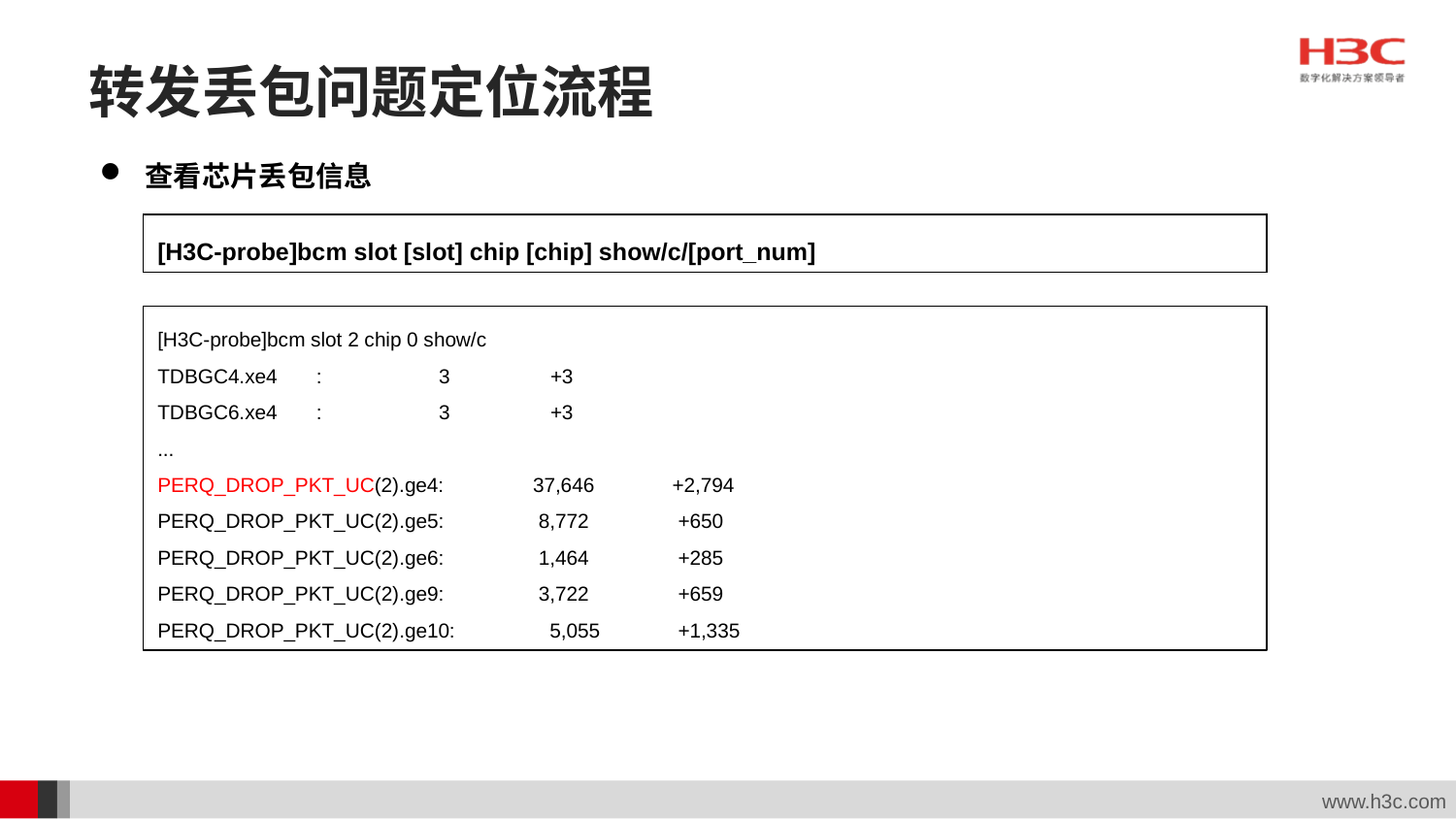

# 转发丢包问题定位流程
查看芯片丢包信息
[H3C-probe]bcm slot [slot] chip [chip] show/c/[port_num]
[H3C-probe]bcm slot 2 chip 0 show/c
TDBGC4.xe4       :                     3                  +3
TDBGC6.xe4       :                     3                  +3
...
PERQ_DROP_PKT_UC(2).ge4:                37,646              +2,794
PERQ_DROP_PKT_UC(2).ge5:                 8,772                +650
PERQ_DROP_PKT_UC(2).ge6:                 1,464                +285
PERQ_DROP_PKT_UC(2).ge9:                 3,722                +659
PERQ_DROP_PKT_UC(2).ge10:                 5,055              +1,335